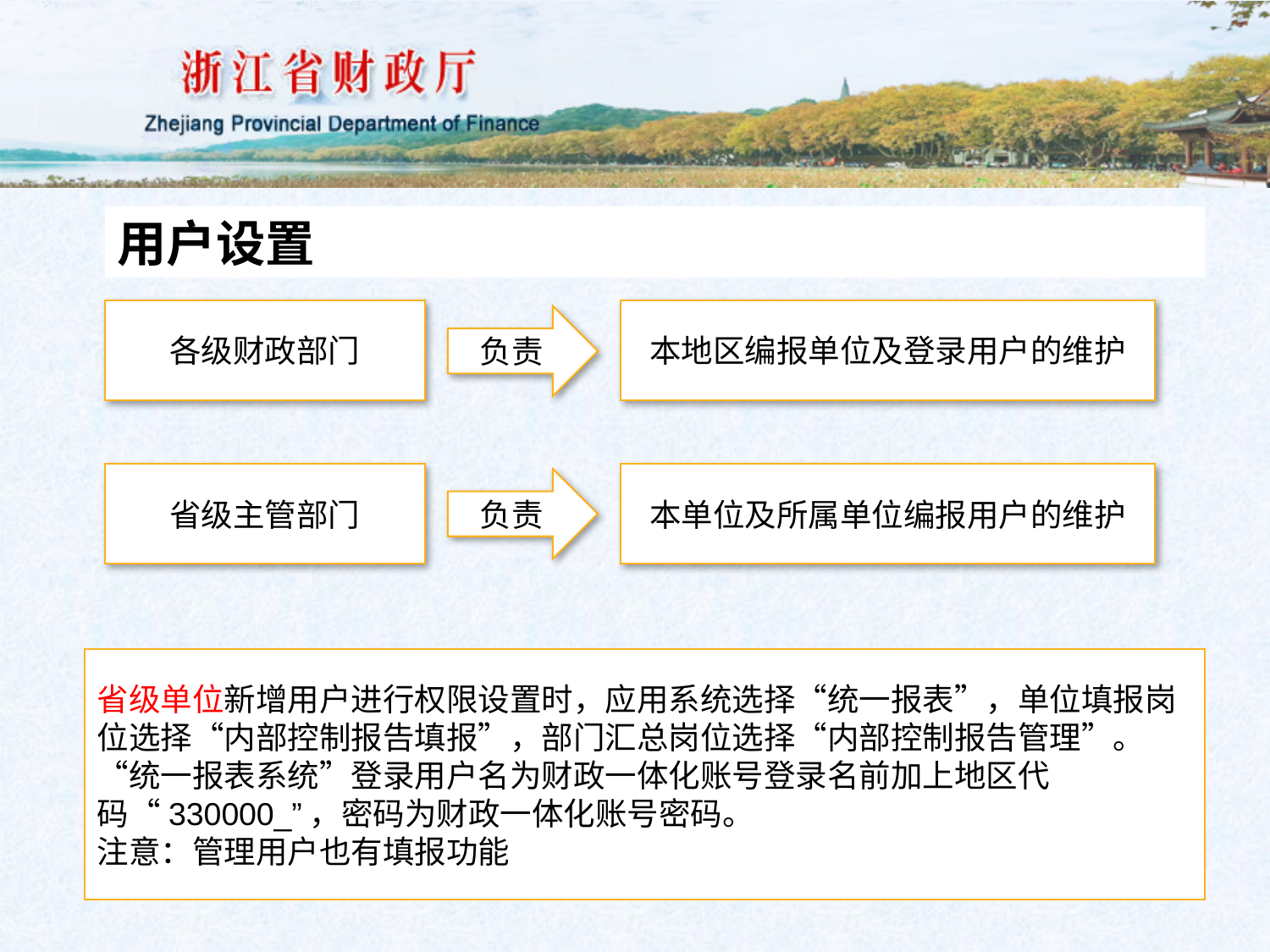

用户设置
各级财政部门
本地区编报单位及登录用户的维护
负责
省级主管部门
本单位及所属单位编报用户的维护
负责
省级单位新增用户进行权限设置时，应用系统选择“统一报表”，单位填报岗位选择“内部控制报告填报”，部门汇总岗位选择“内部控制报告管理”。“统一报表系统”登录用户名为财政一体化账号登录名前加上地区代码“330000_”，密码为财政一体化账号密码。
注意：管理用户也有填报功能